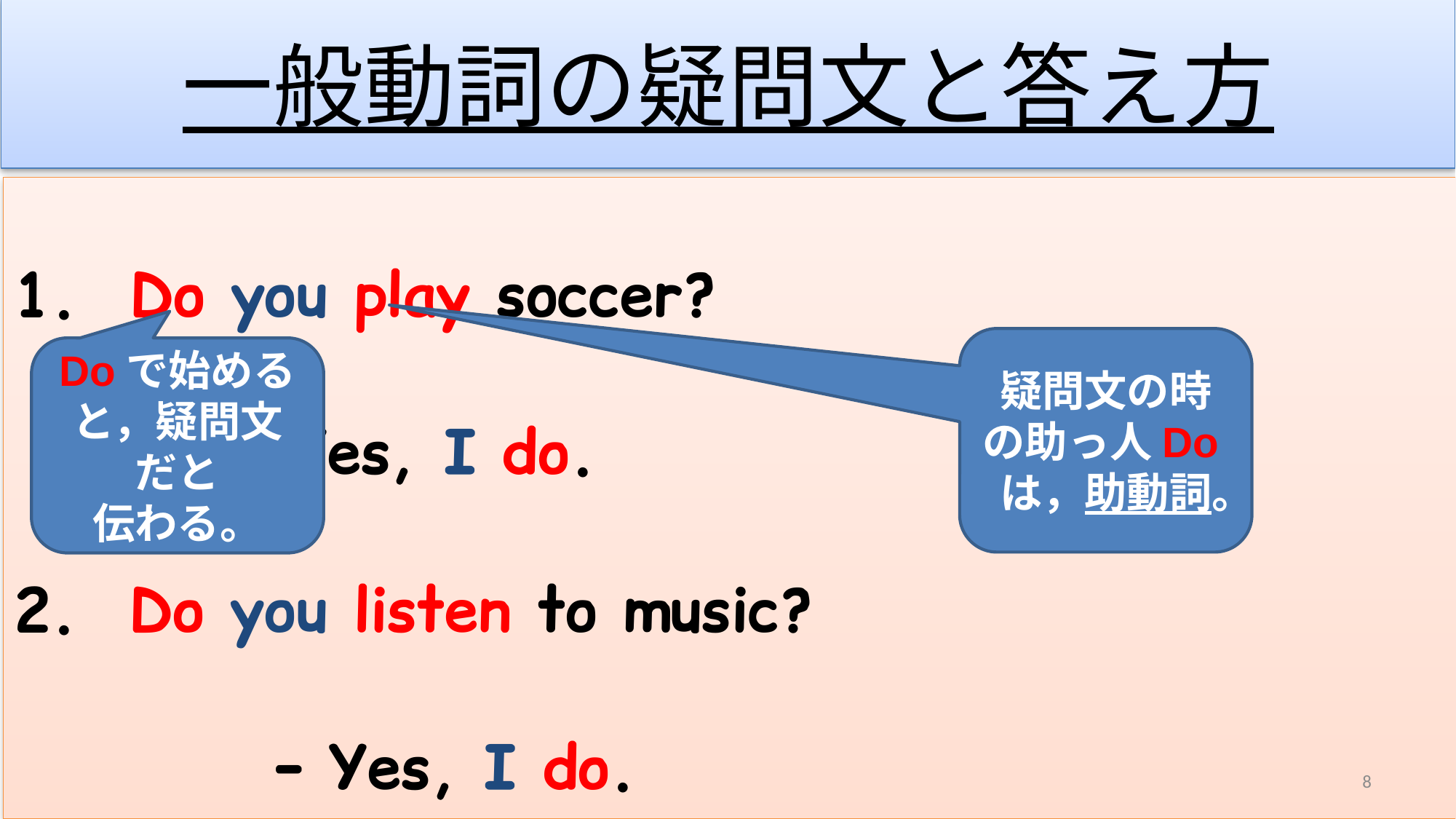

# 一般動詞の疑問文と答え方
  Do you play soccer?
          　– Yes, I do.
 Do you listen to music?
          – Yes, I do.

疑問文の時の助っ人Doは，助動詞。
Doで始めると，疑問文だと
伝わる。
8